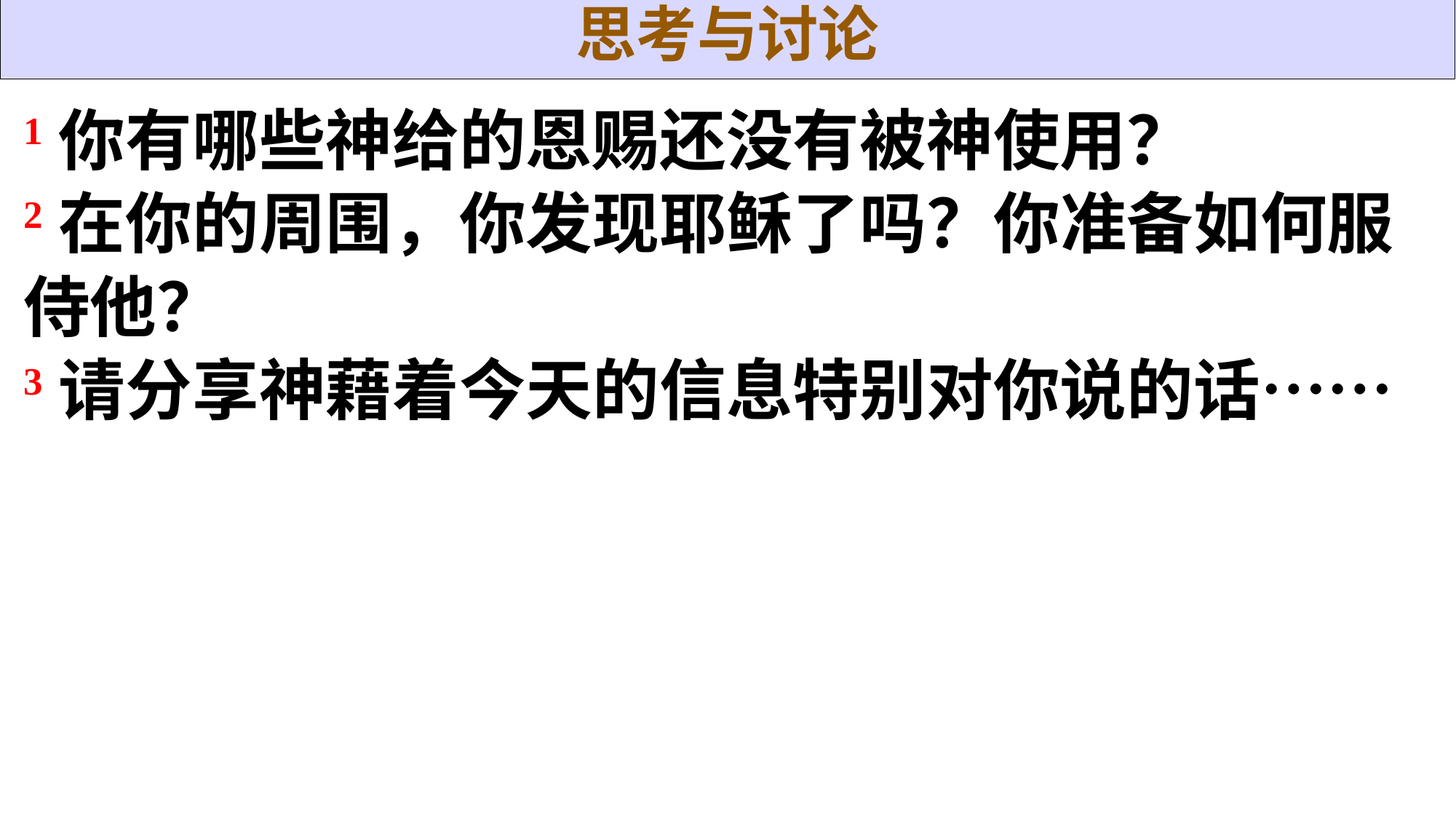

思考与讨论
1你有哪些神给的恩赐还没有被神使用？
2在你的周围，你发现耶稣了吗？你准备如何服侍他？
3请分享神藉着今天的信息特别对你说的话……